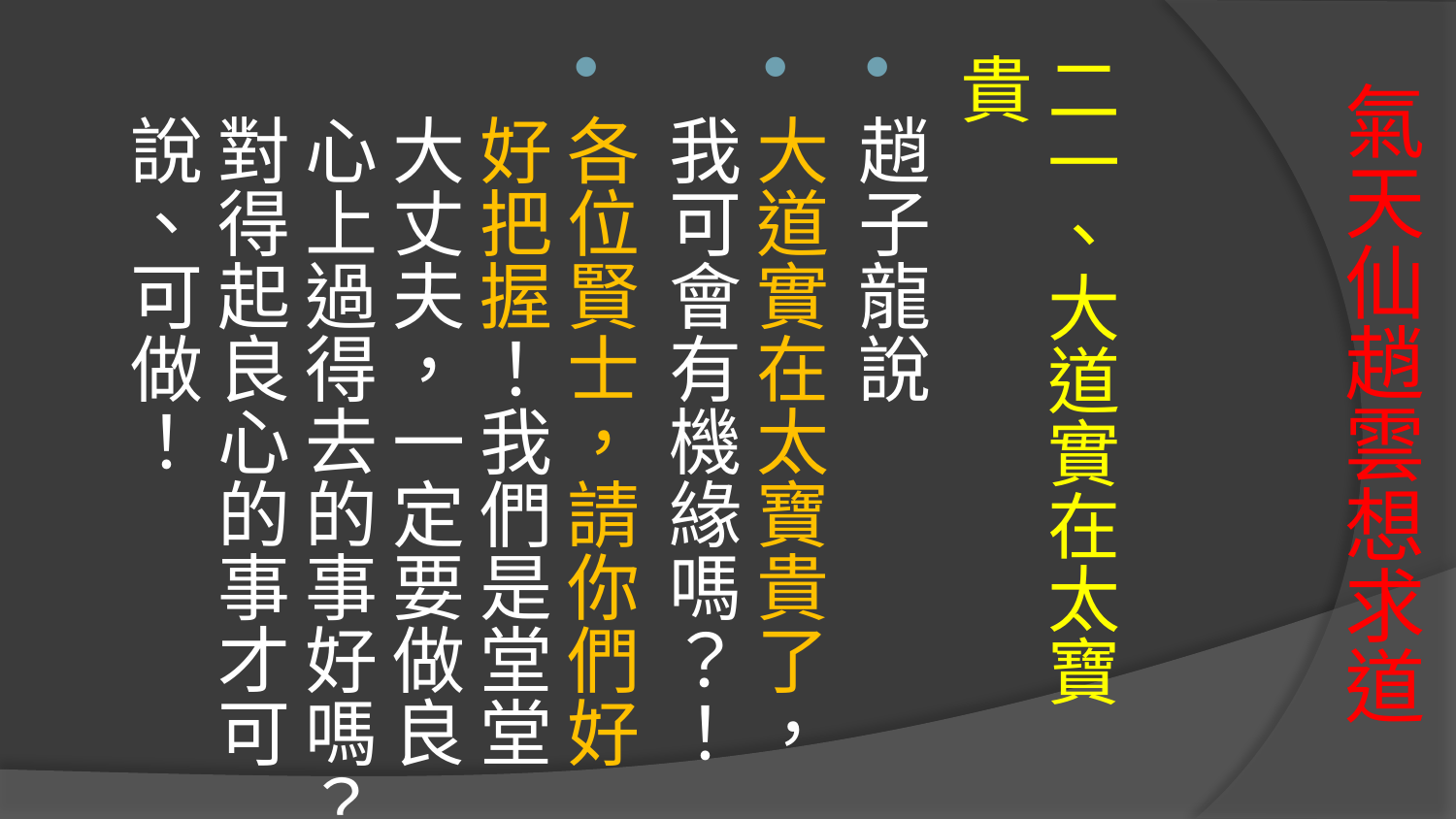

# 氣天仙趙雲想求道
二一、大道實在太寶貴
趙子龍說
大道實在太寶貴了，我可會有機緣嗎？！
各位賢士，請你們好好把握！我們是堂堂大丈夫，一定要做良心上過得去的事好嗎？對得起良心的事才可說、可做！